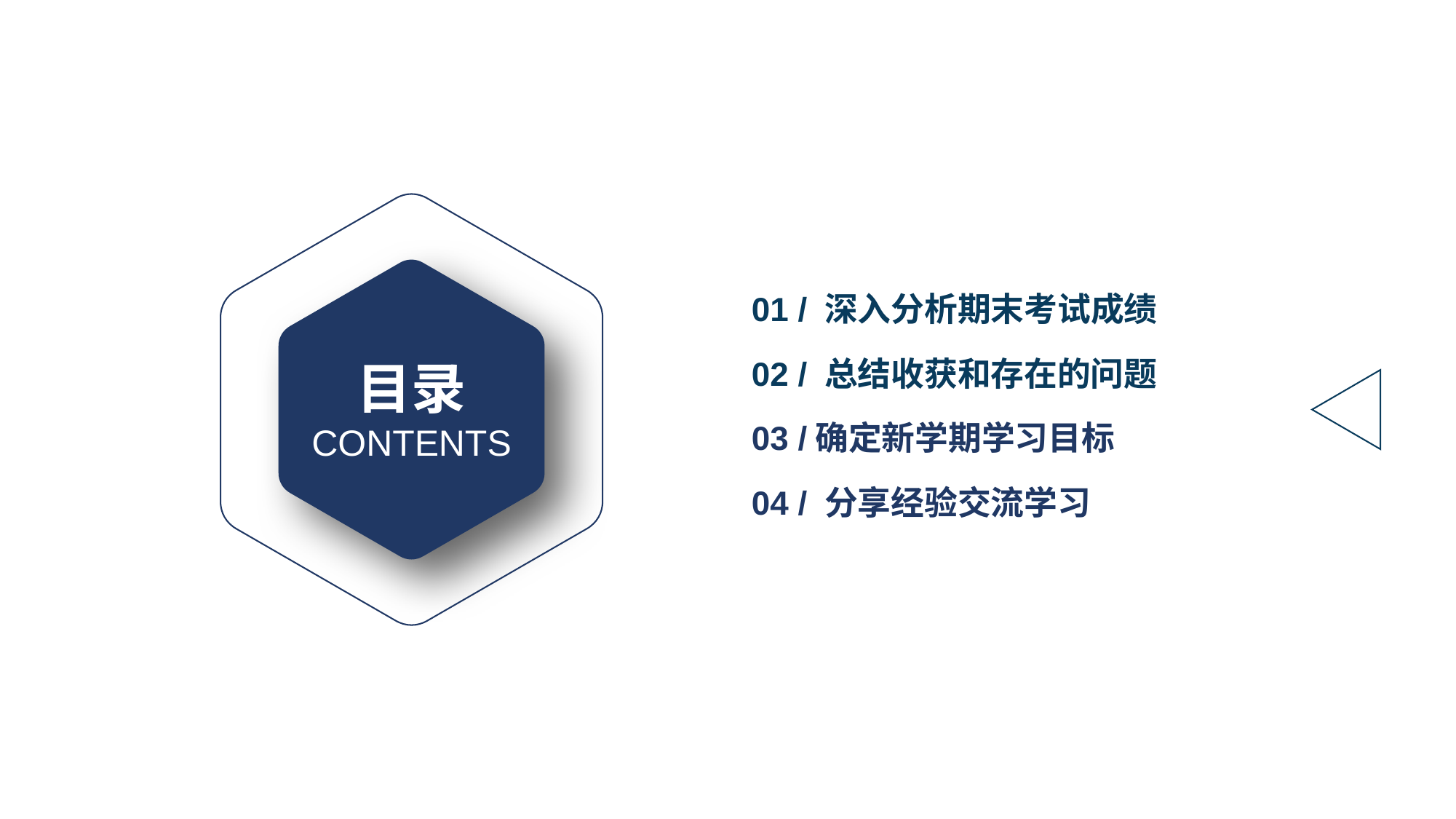

01 / 深入分析期末考试成绩
02 / 总结收获和存在的问题
目录
CONTENTS

03 /确定新学期学习目标
04 / 分享经验交流学习